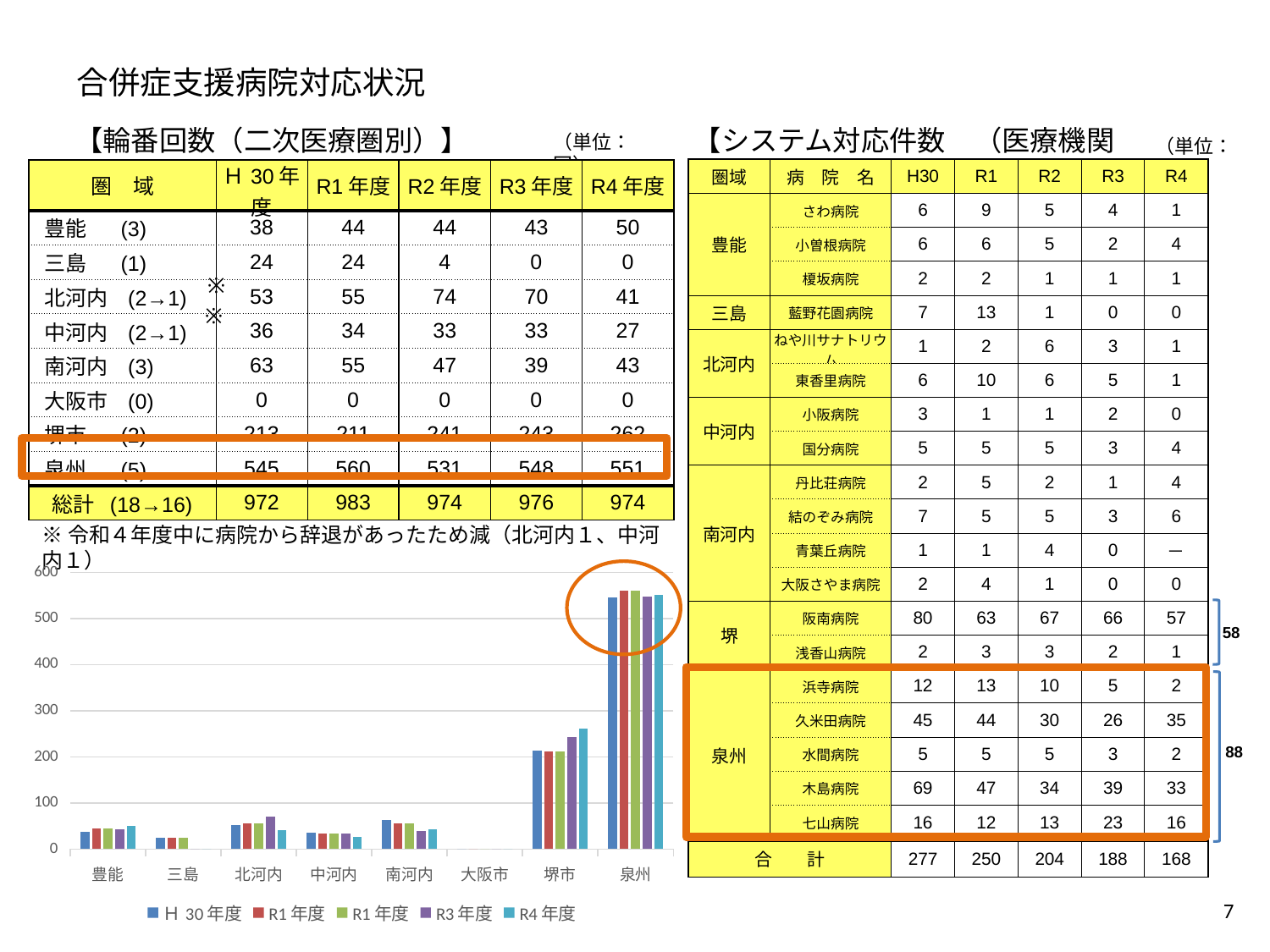

合併症支援病院対応状況
【輪番回数（二次医療圏別）】
【システム対応件数　（医療機関別）】
（単位：回）
（単位：回）
| 圏域 | 病　院　名 | H30 | R1 | R2 | R3 | R4 |
| --- | --- | --- | --- | --- | --- | --- |
| 豊能 | さわ病院 | 6 | 9 | 5 | 4 | 1 |
|  | 小曽根病院 | 6 | 6 | 5 | 2 | 4 |
|  | 榎坂病院 | 2 | 2 | 1 | 1 | 1 |
| 三島 | 藍野花園病院 | 7 | 13 | 1 | 0 | 0 |
| 北河内 | ねや川サナトリウム | 1 | 2 | 6 | 3 | 1 |
|  | 東香里病院 | 6 | 10 | 6 | 5 | 1 |
| 中河内 | 小阪病院 | 3 | 1 | 1 | 2 | 0 |
|  | 国分病院 | 5 | 5 | 5 | 3 | 4 |
| 南河内 | 丹比荘病院 | 2 | 5 | 2 | 1 | 4 |
|  | 結のぞみ病院 | 7 | 5 | 5 | 3 | 6 |
|  | 青葉丘病院 | 1 | 1 | 4 | 0 | － |
|  | 大阪さやま病院 | 2 | 4 | 1 | 0 | 0 |
| 堺 | 阪南病院 | 80 | 63 | 67 | 66 | 57 |
|  | 浅香山病院 | 2 | 3 | 3 | 2 | 1 |
| 泉州 | 浜寺病院 | 12 | 13 | 10 | 5 | 2 |
|  | 久米田病院 | 45 | 44 | 30 | 26 | 35 |
|  | 水間病院 | 5 | 5 | 5 | 3 | 2 |
|  | 木島病院 | 69 | 47 | 34 | 39 | 33 |
|  | 七山病院 | 16 | 12 | 13 | 23 | 16 |
| 合　　計 |  | 277 | 250 | 204 | 188 | 168 |
| 圏　域 | Ｈ30年度 | R1年度 | R2年度 | R3年度 | R4年度 |
| --- | --- | --- | --- | --- | --- |
| 豊能 (3) | 38 | 44 | 44 | 43 | 50 |
| 三島 (1) | 24 | 24 | 4 | 0 | 0 |
| 北河内 (2→1) | 53 | 55 | 74 | 70 | 41 |
| 中河内 (2→1) | 36 | 34 | 33 | 33 | 27 |
| 南河内 (3) | 63 | 55 | 47 | 39 | 43 |
| 大阪市 (0) | 0 | 0 | 0 | 0 | 0 |
| 堺市 (2) | 213 | 211 | 241 | 243 | 262 |
| 泉州 (5) | 545 | 560 | 531 | 548 | 551 |
| 総計 (18→16) | 972 | 983 | 974 | 976 | 974 |
※
※

※令和４年度中に病院から辞退があったため減（北河内１、中河内１）

### Chart

| Category | Ｈ30年度 | R1年度 | R1年度 | R3年度 | R4年度 |
|---|---|---|---|---|---|
| 豊能 | 38.0 | 44.0 | 44.0 | 43.0 | 50.0 |
| 三島 | 24.0 | 24.0 | 24.0 | 0.0 | 0.0 |
| 北河内 | 53.0 | 55.0 | 55.0 | 70.0 | 41.0 |
| 中河内 | 36.0 | 34.0 | 34.0 | 33.0 | 27.0 |
| 南河内 | 63.0 | 55.0 | 55.0 | 39.0 | 43.0 |
| 大阪市 | 0.0 | 0.0 | 0.0 | 0.0 | 0.0 |
| 堺市 | 213.0 | 211.0 | 211.0 | 243.0 | 262.0 |
| 泉州 | 545.0 | 560.0 | 560.0 | 548.0 | 551.0 |

58

88
7